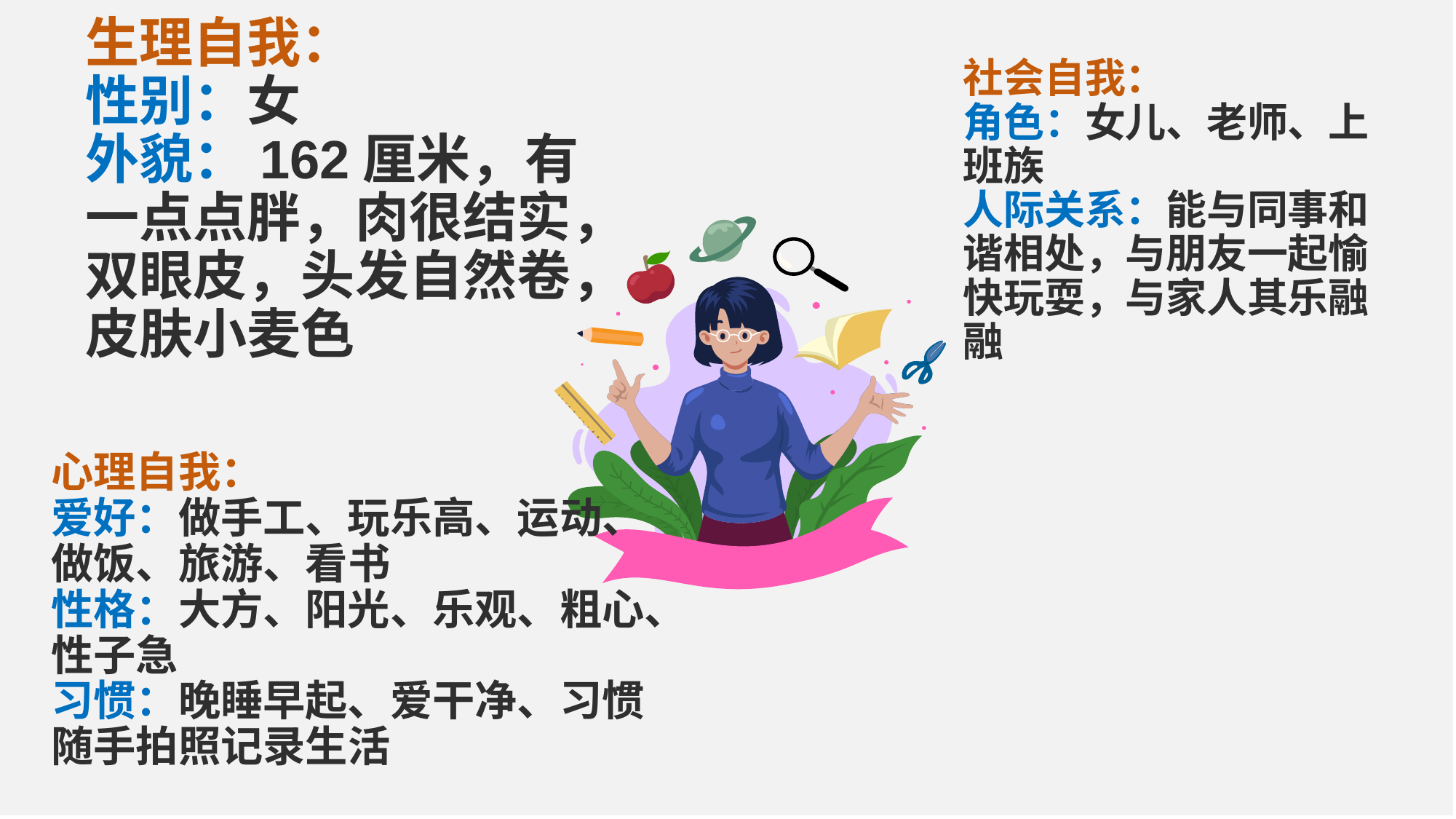

# 生理自我： 性别：女 外貌：162厘米，有一点点胖，肉很结实，双眼皮，头发自然卷，皮肤小麦色
社会自我：
角色：女儿、老师、上班族
人际关系：能与同事和谐相处，与朋友一起愉快玩耍，与家人其乐融融

心理自我：
爱好：做手工、玩乐高、运动、做饭、旅游、看书
性格：大方、阳光、乐观、粗心、性子急
习惯：晚睡早起、爱干净、习惯随手拍照记录生活